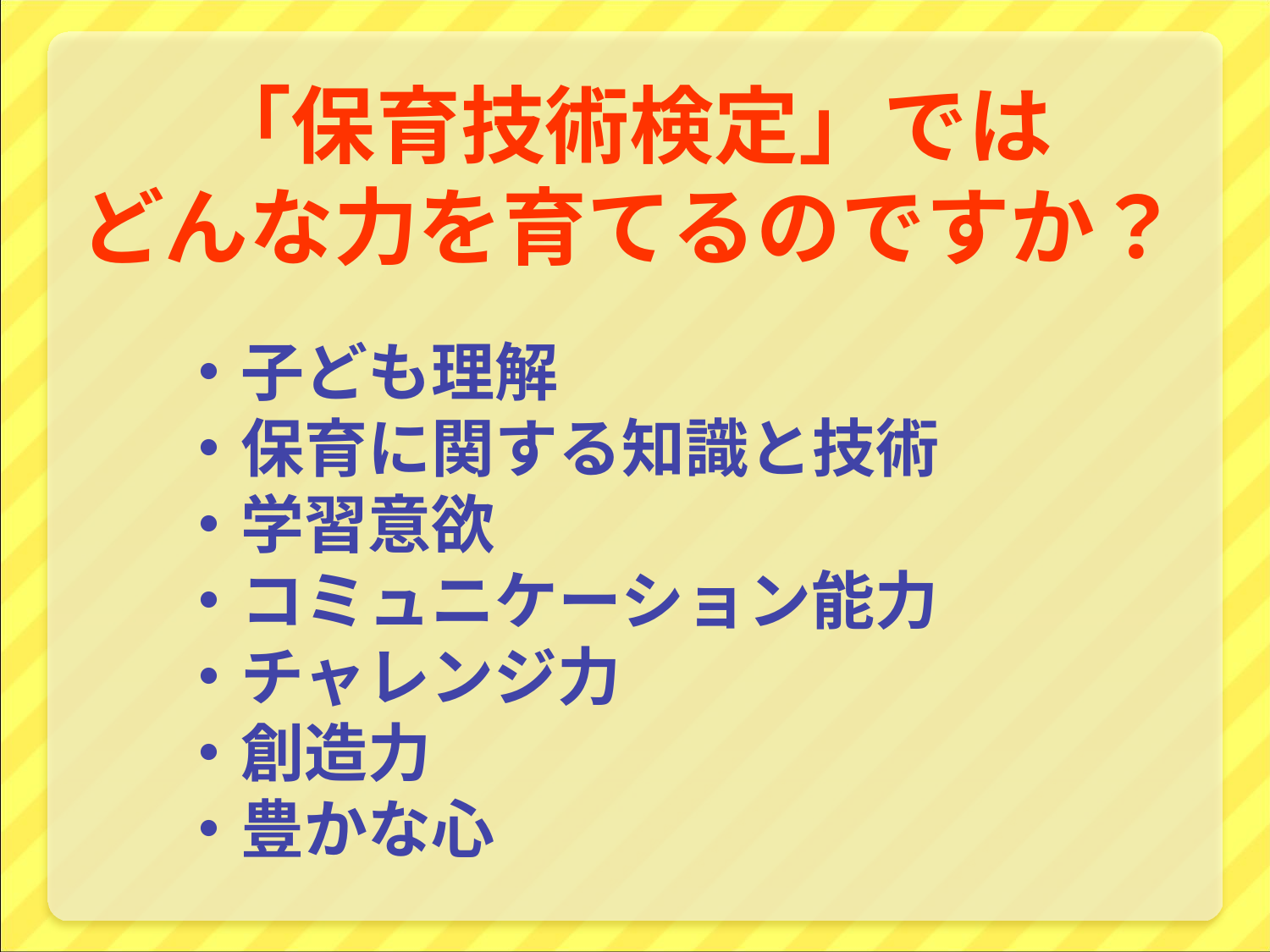

「保育技術検定」では
どんな力を育てるのですか？

# ・子ども理解 ・保育に関する知識と技術 ・学習意欲 ・コミュニケーション能力 ・チャレンジ力 ・創造力 ・豊かな心